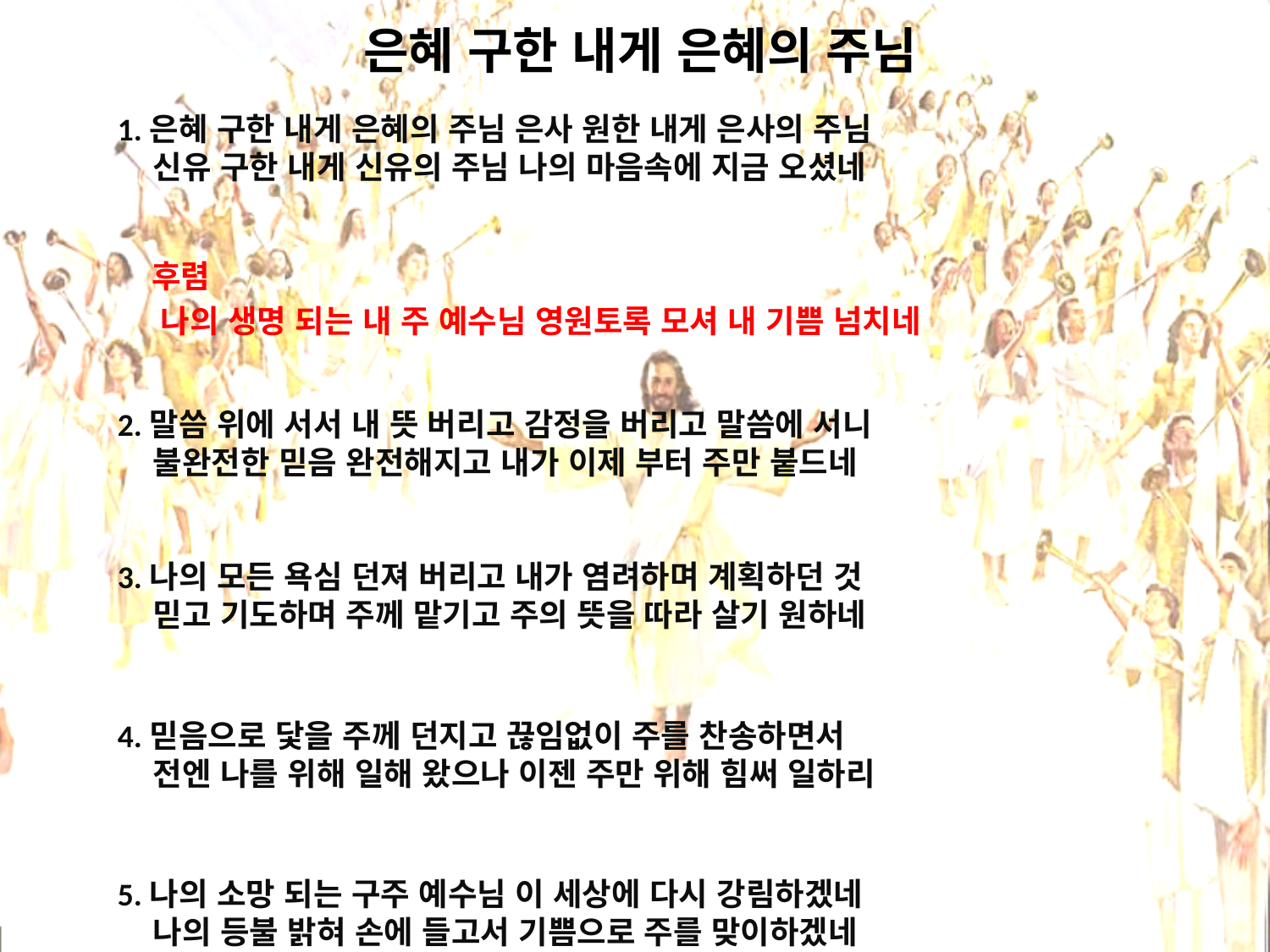

# 은혜 구한 내게 은혜의 주님
1.은혜 구한 내게 은혜의 주님 은사 원한 내게 은사의 주님
    신유 구한 내게 신유의 주님 나의 마음속에 지금 오셨네

   후렴
    나의 생명 되는 내 주 예수님 영원토록 모셔 내 기쁨 넘치네
2.말씀 위에 서서 내 뜻 버리고 감정을 버리고 말씀에 서니
    불완전한 믿음 완전해지고 내가 이제 부터 주만 붙드네
3.나의 모든 욕심 던져 버리고 내가 염려하며 계획하던 것
    믿고 기도하며 주께 맡기고 주의 뜻을 따라 살기 원하네
4.믿음으로 닻을 주께 던지고 끊임없이 주를 찬송하면서
    전엔 나를 위해 일해 왔으나 이젠 주만 위해 힘써 일하리
5.나의 소망 되는 구주 예수님 이 세상에 다시 강림하겠네
    나의 등불 밝혀 손에 들고서 기쁨으로 주를 맞이하겠네